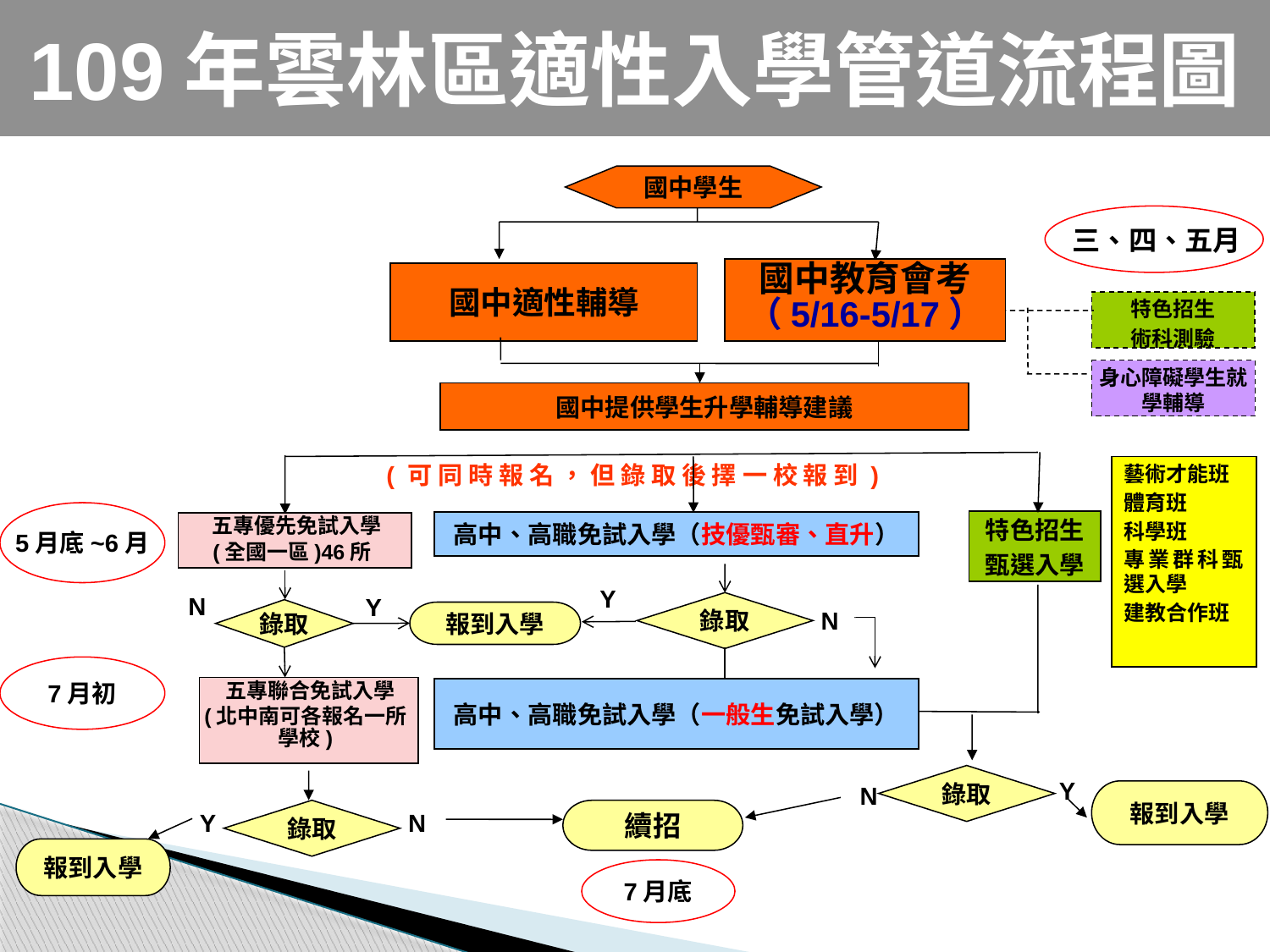

109年雲林區適性入學管道流程圖
國中學生

三、四、五月

國中教育會考
（5/16-5/17）
國中適性輔導
特色招生
術科測驗

身心障礙學生就學輔導

國中提供學生升學輔導建議

( 可 同 時 報 名 ， 但 錄 取 後 擇 一 校 報 到 )
藝術才能班
體育班
科學班
專業群科甄選入學
建教合作班

5月底~6月
特色招生
甄選入學
高中、高職免試入學（技優甄審、直升）
 五專優先免試入學
(全國一區)46所
Y

N
Y
錄取
錄取
N
報到入學

7月初
 五專聯合免試入學
(北中南可各報名一所學校)
高中、高職免試入學（一般生免試入學）

錄取

Y
N

報到入學

錄取
續招
Y
N

報到入學
7月底